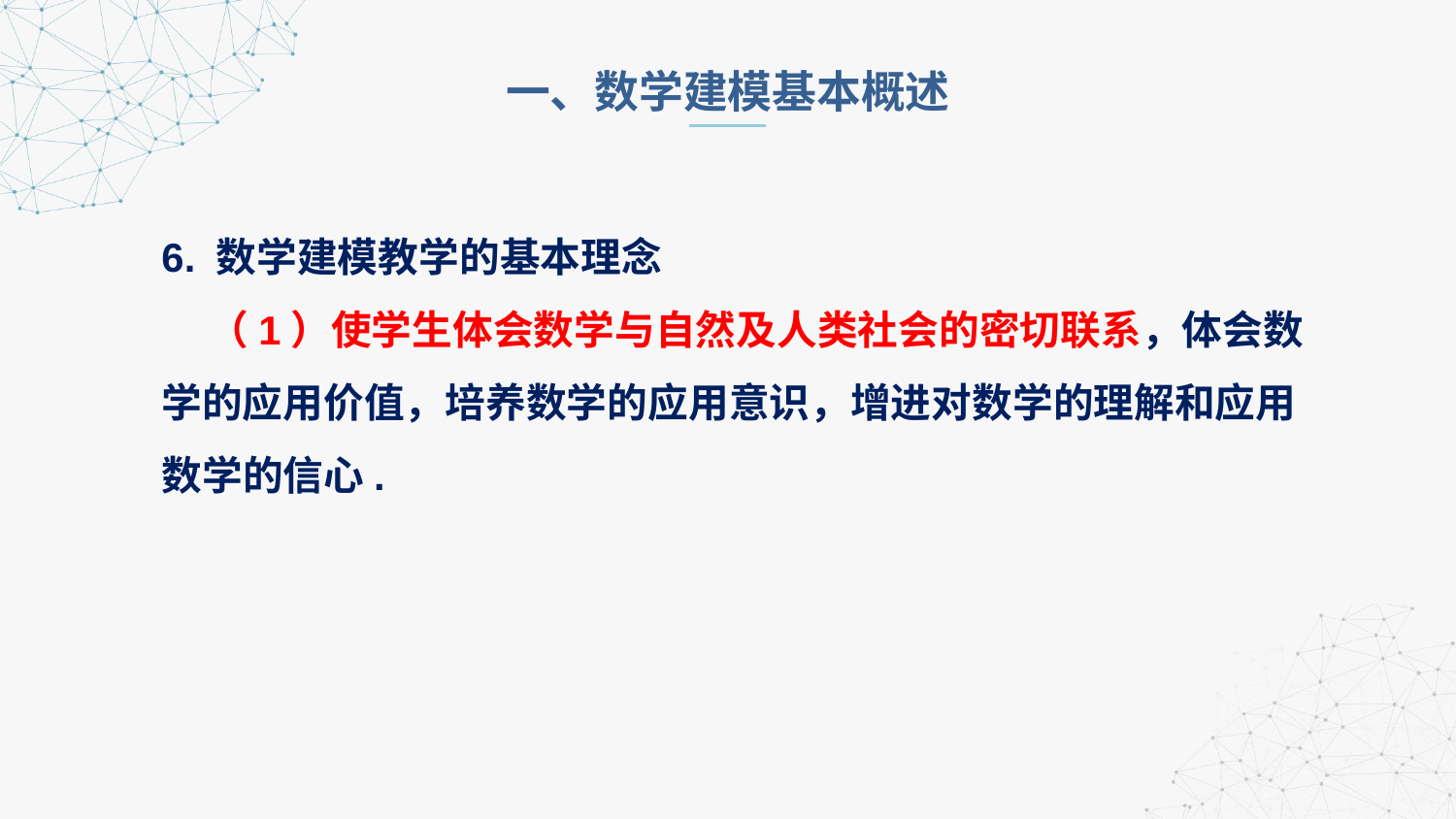

一、数学建模基本概述
6. 数学建模教学的基本理念
    （1）使学生体会数学与自然及人类社会的密切联系，体会数学的应用价值，培养数学的应用意识，增进对数学的理解和应用数学的信心.